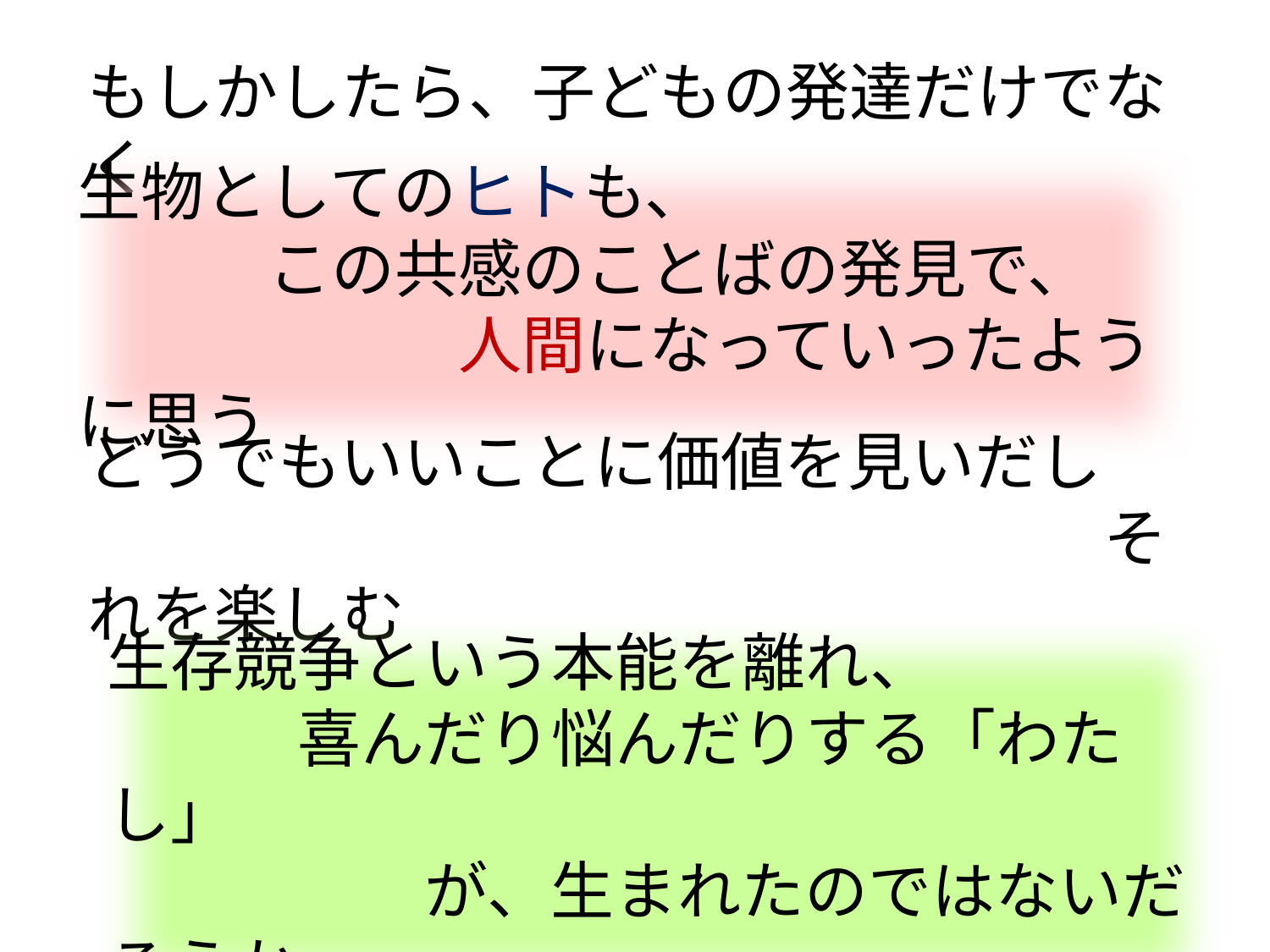

もしかしたら、子どもの発達だけでなく
生物としてのヒトも、
　　　この共感のことばの発見で、
　　　　　　人間になっていったように思う
どうでもいいことに価値を見いだし
　　　　　　　　　　　　　　　　それを楽しむ
生存競争という本能を離れ、
　　　喜んだり悩んだりする「わたし」
　　　　　が、生まれたのではないだろうか